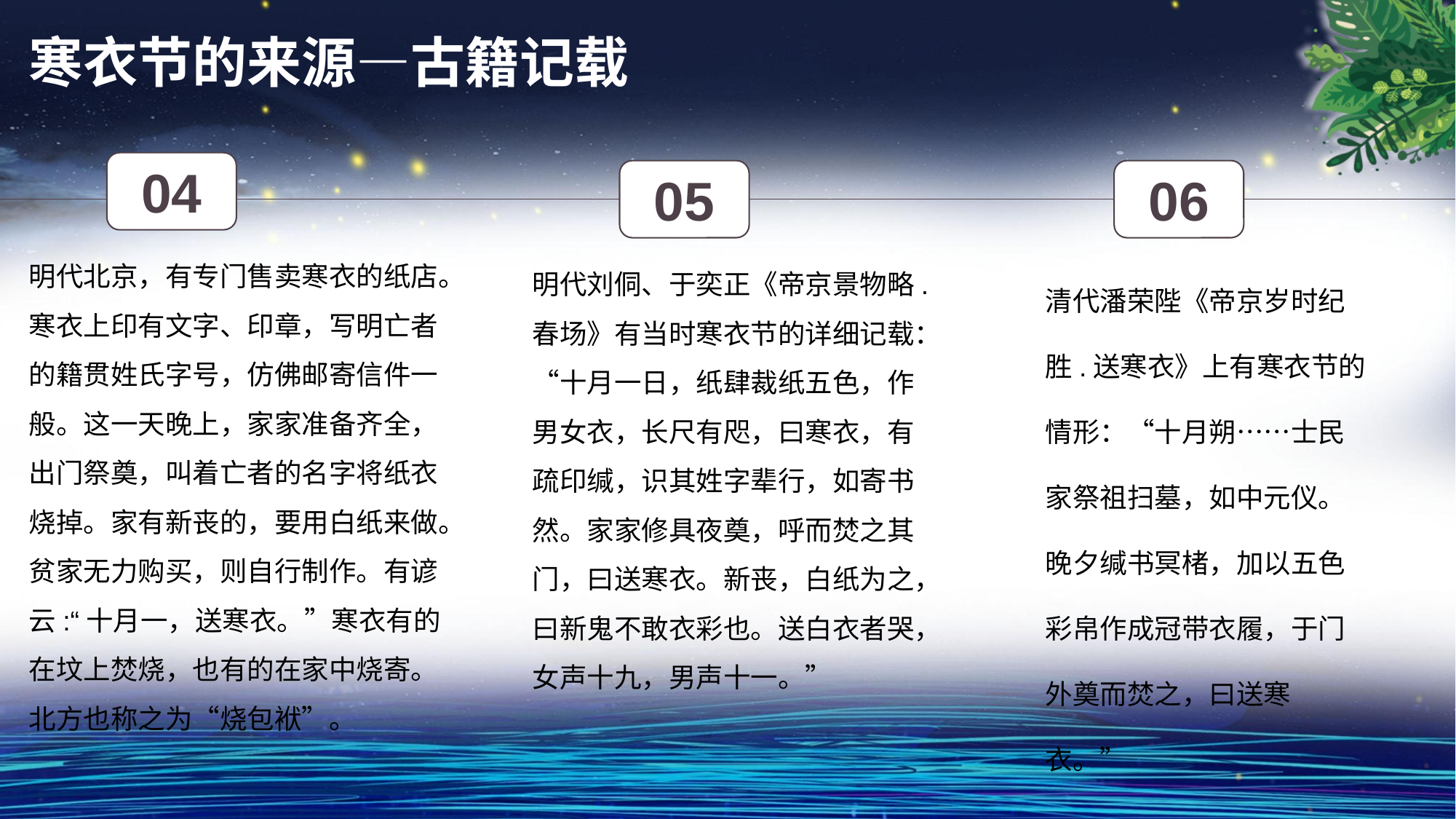

寒衣节的来源—古籍记载
04
05
06
明代北京，有专门售卖寒衣的纸店。寒衣上印有文字、印章，写明亡者的籍贯姓氏字号，仿佛邮寄信件一般。这一天晚上，家家准备齐全，出门祭奠，叫着亡者的名字将纸衣烧掉。家有新丧的，要用白纸来做。贫家无力购买，则自行制作。有谚云:“十月一，送寒衣。”寒衣有的在坟上焚烧，也有的在家中烧寄。北方也称之为“烧包袱”。
明代刘侗、于奕正《帝京景物略.春场》有当时寒衣节的详细记载：“十月一日，纸肆裁纸五色，作男女衣，长尺有咫，曰寒衣，有疏印缄，识其姓字辈行，如寄书然。家家修具夜奠，呼而焚之其门，曰送寒衣。新丧，白纸为之，曰新鬼不敢衣彩也。送白衣者哭，女声十九，男声十一。”
清代潘荣陛《帝京岁时纪胜.送寒衣》上有寒衣节的情形：“十月朔……士民家祭祖扫墓，如中元仪。晚夕缄书冥楮，加以五色彩帛作成冠带衣履，于门外奠而焚之，曰送寒衣。”